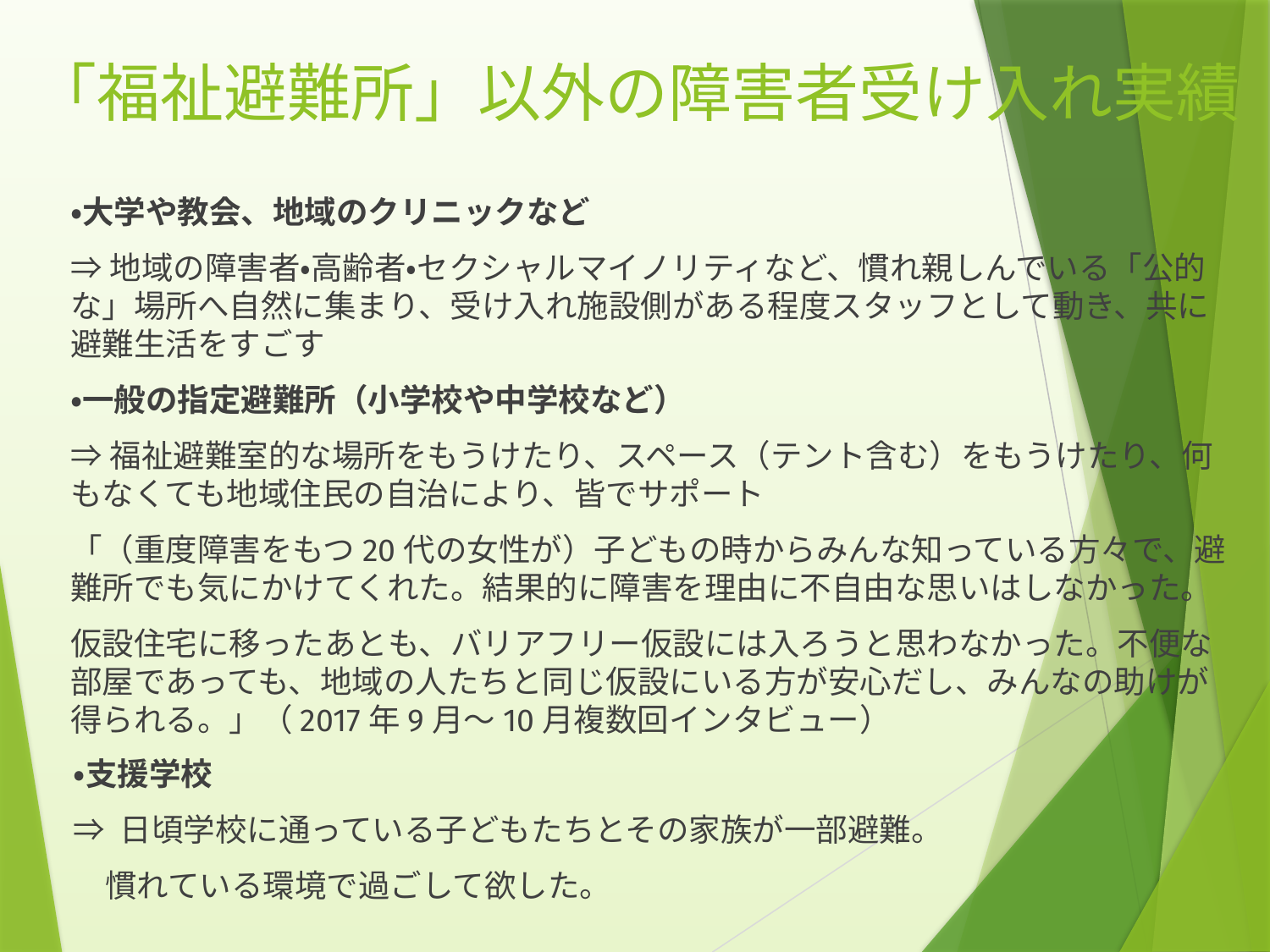

# 「福祉避難所」以外の障害者受け入れ実績
・大学や教会、地域のクリニックなど
⇒地域の障害者・高齢者・セクシャルマイノリティなど、慣れ親しんでいる「公的な」場所へ自然に集まり、受け入れ施設側がある程度スタッフとして動き、共に避難生活をすごす
・一般の指定避難所（小学校や中学校など）
⇒福祉避難室的な場所をもうけたり、スペース（テント含む）をもうけたり、何もなくても地域住民の自治により、皆でサポート
「（重度障害をもつ20代の女性が）子どもの時からみんな知っている方々で、避難所でも気にかけてくれた。結果的に障害を理由に不自由な思いはしなかった。
仮設住宅に移ったあとも、バリアフリー仮設には入ろうと思わなかった。不便な部屋であっても、地域の人たちと同じ仮設にいる方が安心だし、みんなの助けが得られる。」（2017年9月～10月複数回インタビュー）
・支援学校
⇒ 日頃学校に通っている子どもたちとその家族が一部避難。
　慣れている環境で過ごして欲した。